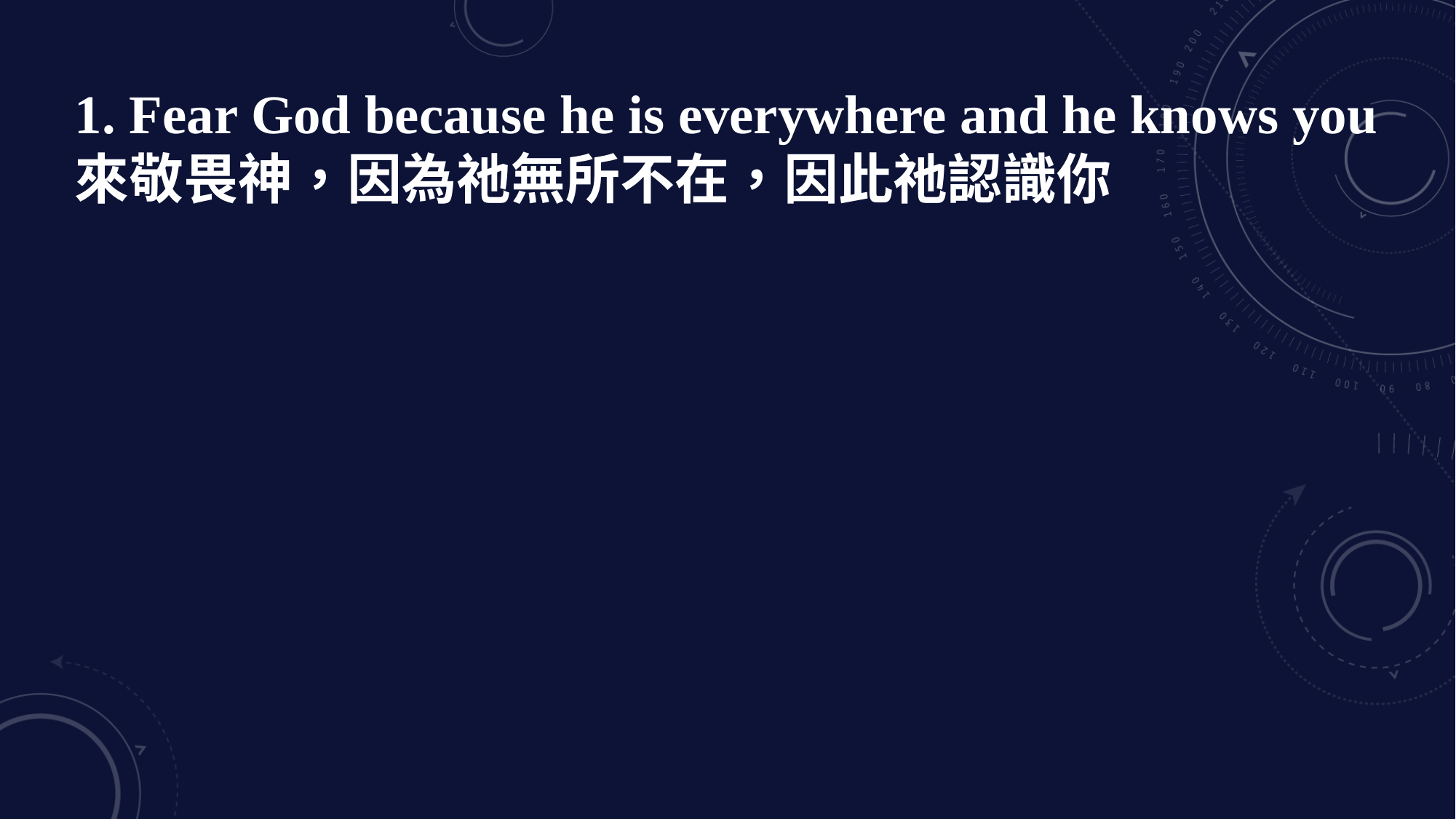

1. Fear God because he is everywhere and he knows you
來敬畏神，因為祂無所不在，因此祂認識你